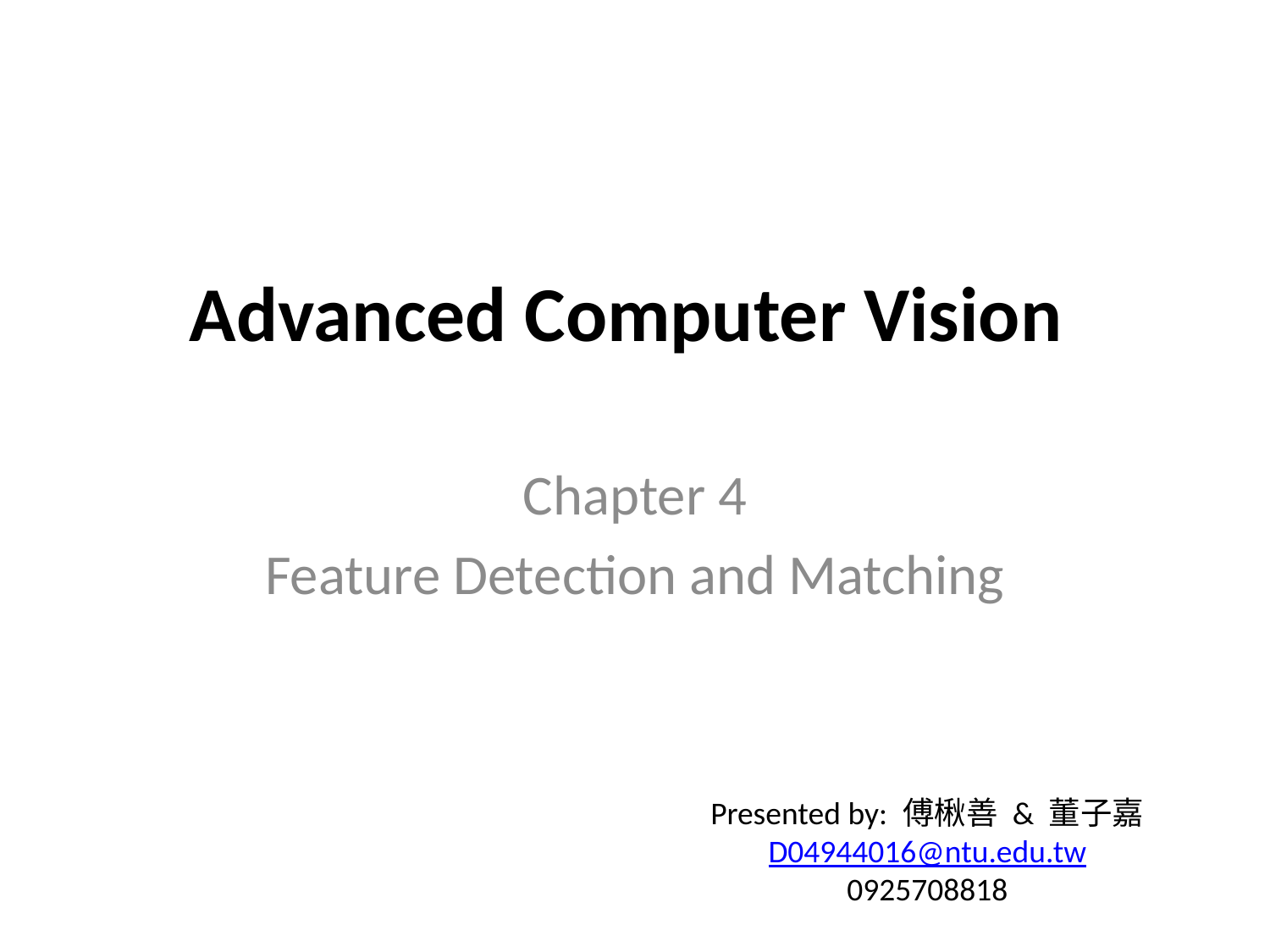

# Advanced Computer Vision
Chapter 4
Feature Detection and Matching
Presented by: 傅楸善 & 董子嘉
D04944016@ntu.edu.tw
0925708818